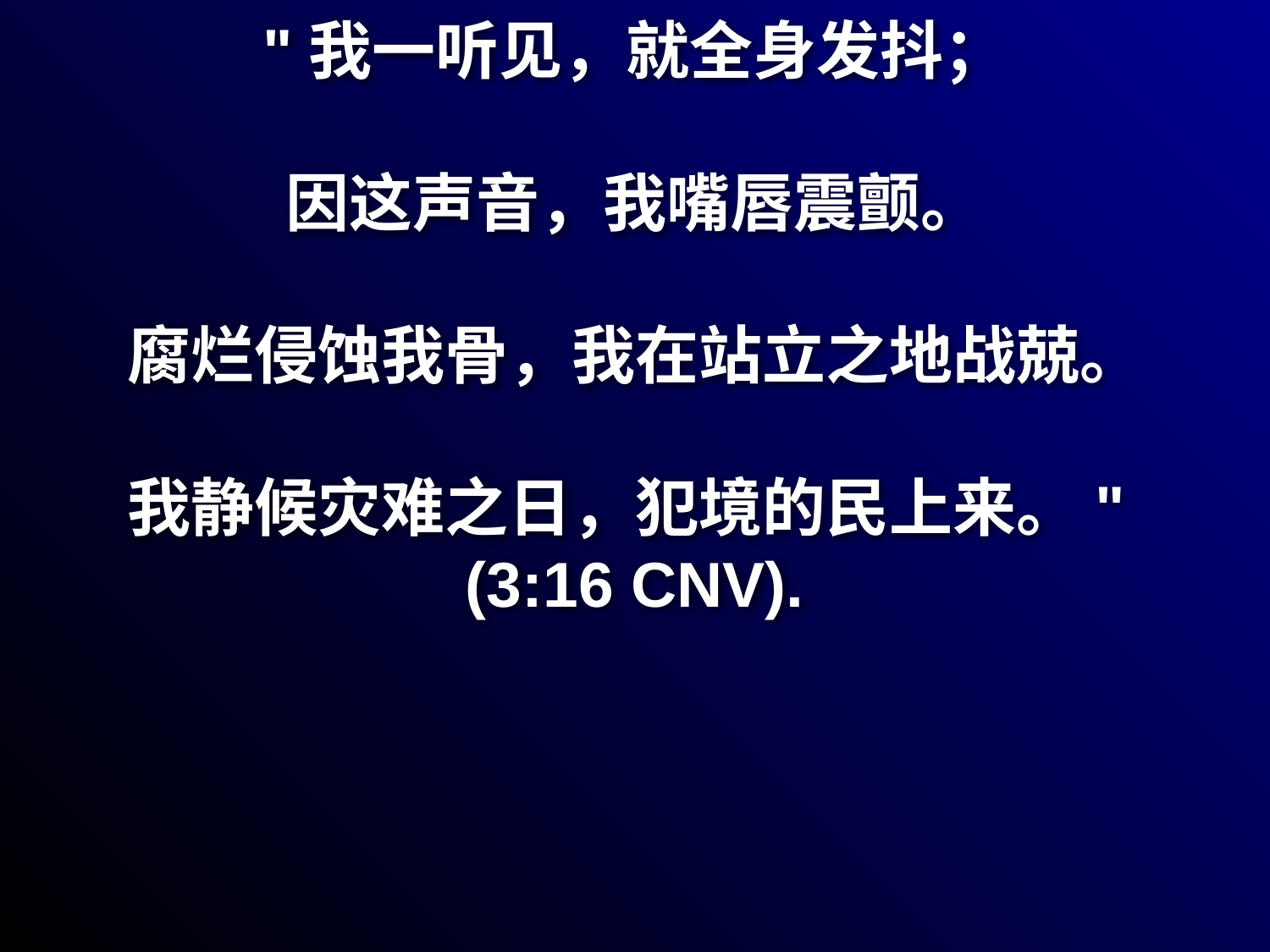

# "我一听见，就全身发抖； 因这声音，我嘴唇震颤。 腐烂侵蚀我骨，我在站立之地战兢。 我静候灾难之日，犯境的民上来。" (3:16 CNV).